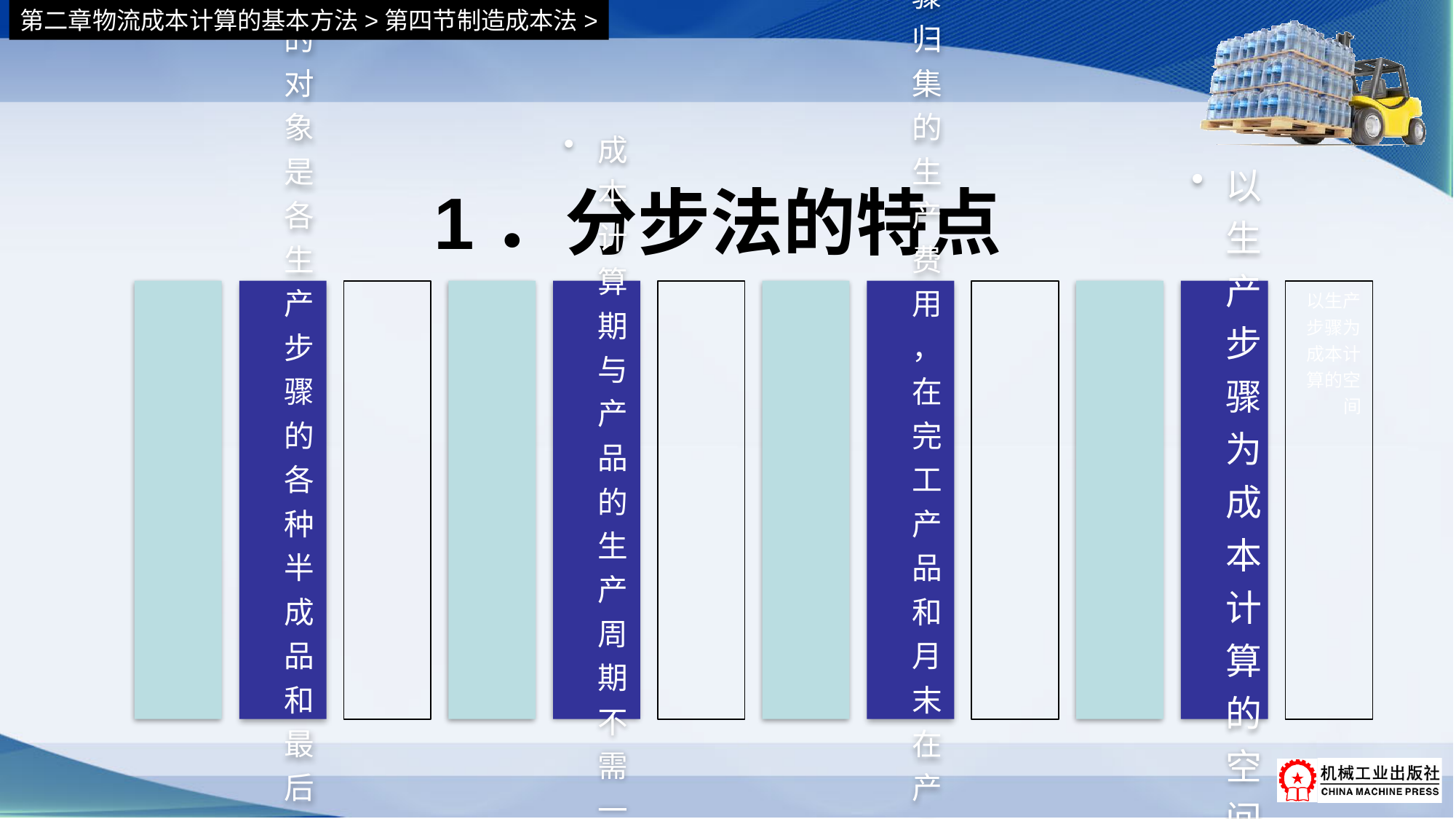

第二章物流成本计算的基本方法>第四节制造成本法>
# 1．分步法的特点
以生产步骤为成本计算的空间
以生产步骤为成本计算的空间